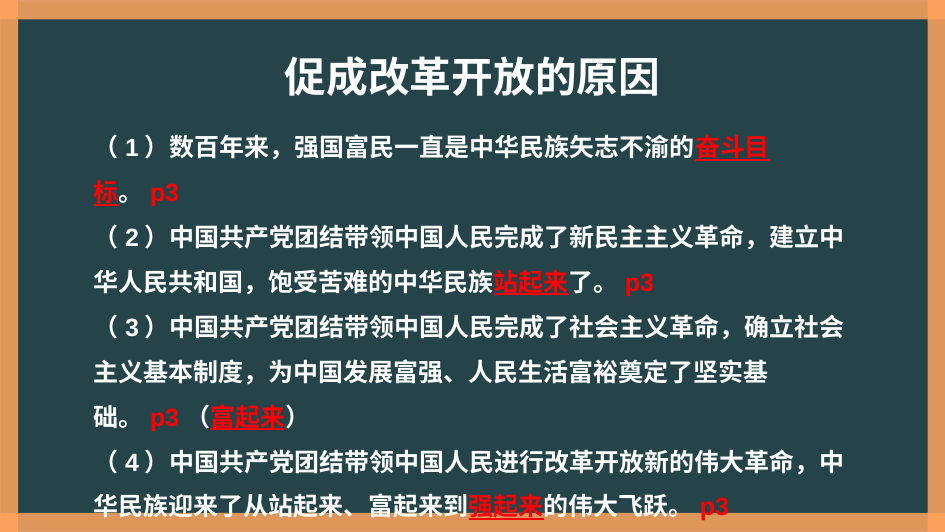

促成改革开放的原因
（1）数百年来，强国富民一直是中华民族矢志不渝的奋斗目标。p3
（2）中国共产党团结带领中国人民完成了新民主主义革命，建立中华人民共和国，饱受苦难的中华民族站起来了。p3
（3）中国共产党团结带领中国人民完成了社会主义革命，确立社会主义基本制度，为中国发展富强、人民生活富裕奠定了坚实基础。p3（富起来）
（4）中国共产党团结带领中国人民进行改革开放新的伟大革命，中华民族迎来了从站起来、富起来到强起来的伟大飞跃。p3